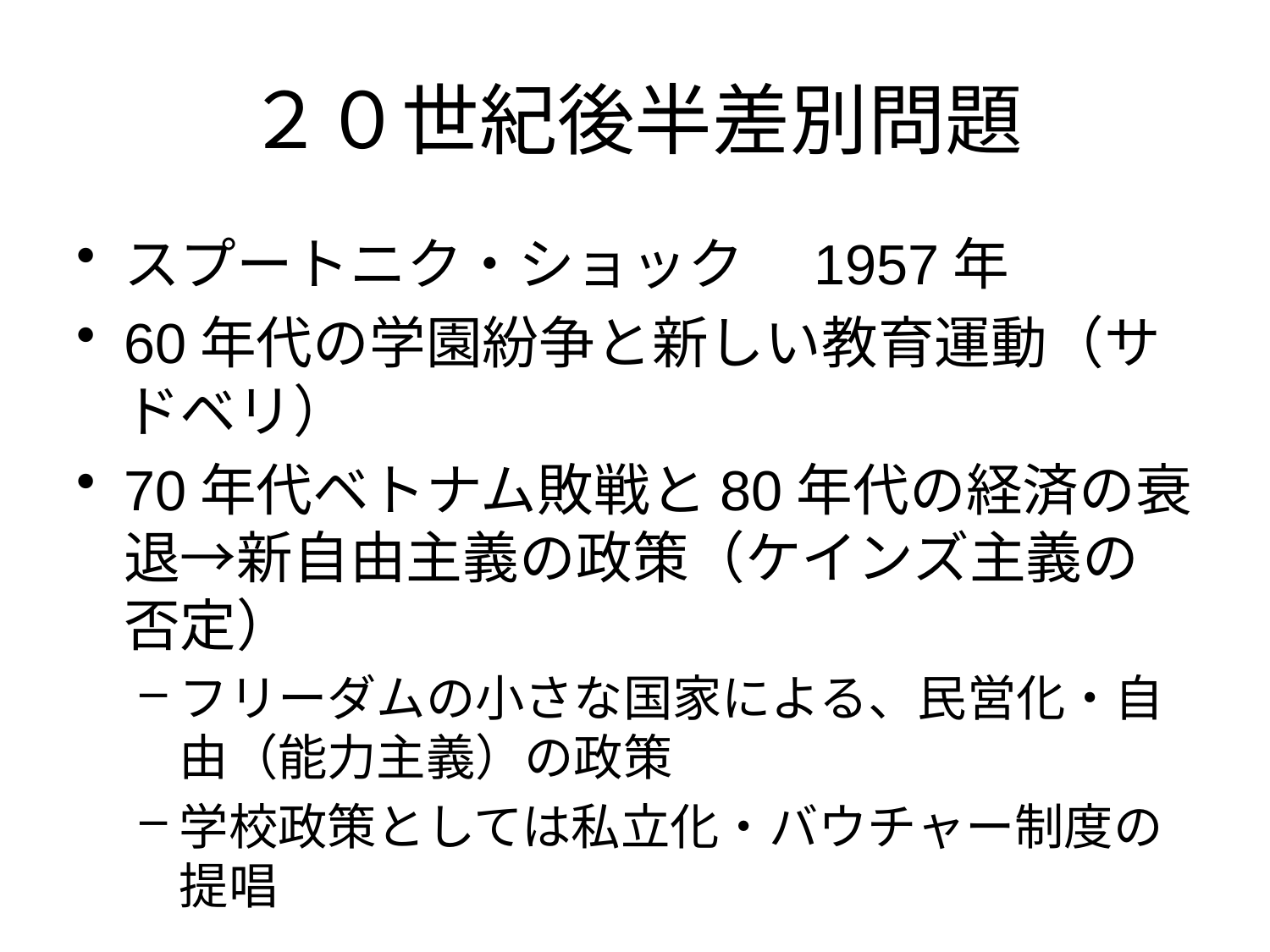

# ２０世紀後半差別問題
スプートニク・ショック　1957年
60年代の学園紛争と新しい教育運動（サドベリ）
70年代ベトナム敗戦と80年代の経済の衰退→新自由主義の政策（ケインズ主義の否定）
フリーダムの小さな国家による、民営化・自由（能力主義）の政策
学校政策としては私立化・バウチャー制度の提唱